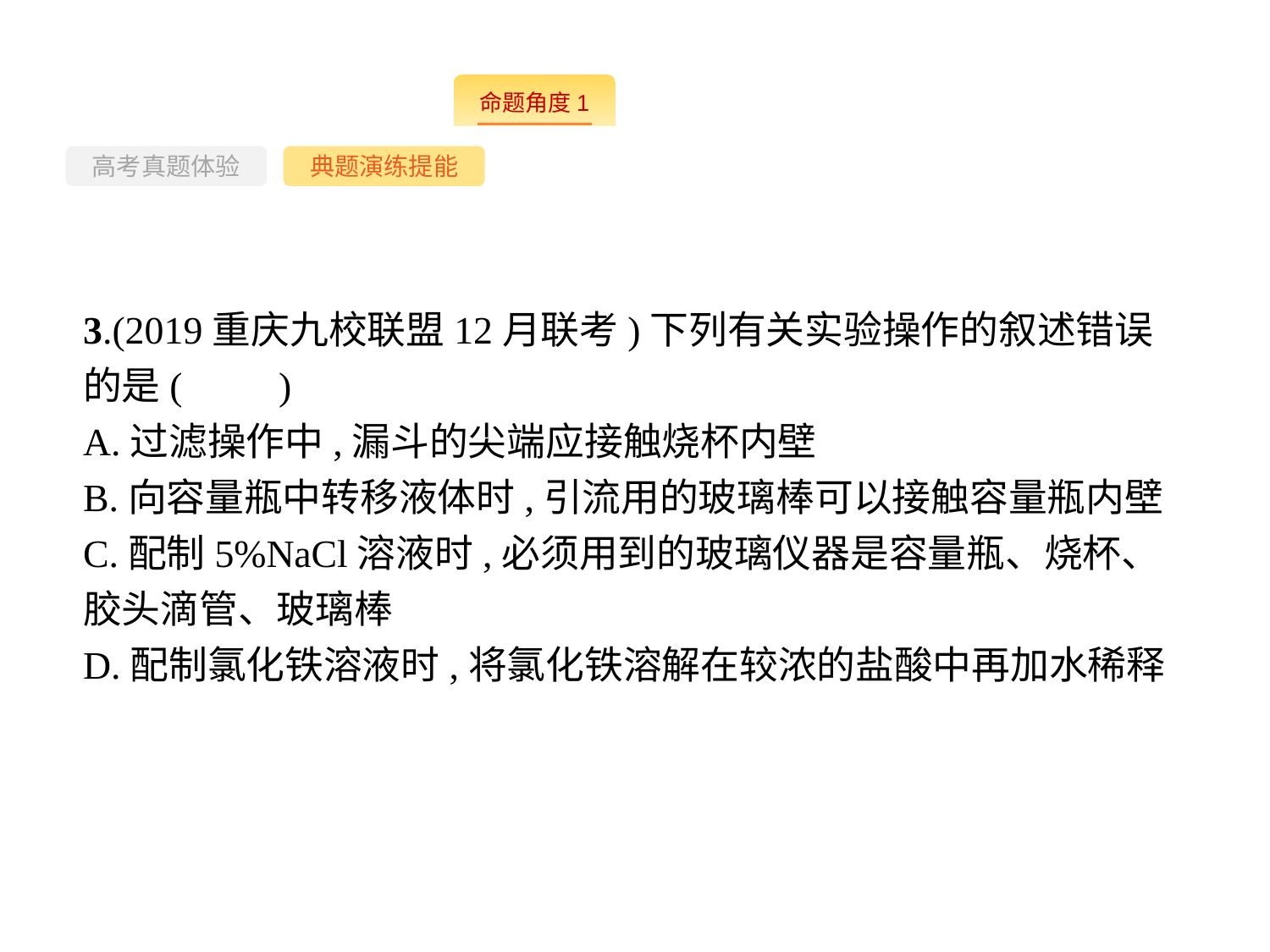

-20-
高考真题体验
典题演练提能
3.(2019重庆九校联盟12月联考)下列有关实验操作的叙述错误的是(　　)
A.过滤操作中,漏斗的尖端应接触烧杯内壁
B.向容量瓶中转移液体时,引流用的玻璃棒可以接触容量瓶内壁
C.配制5%NaCl溶液时,必须用到的玻璃仪器是容量瓶、烧杯、胶头滴管、玻璃棒
D.配制氯化铁溶液时,将氯化铁溶解在较浓的盐酸中再加水稀释